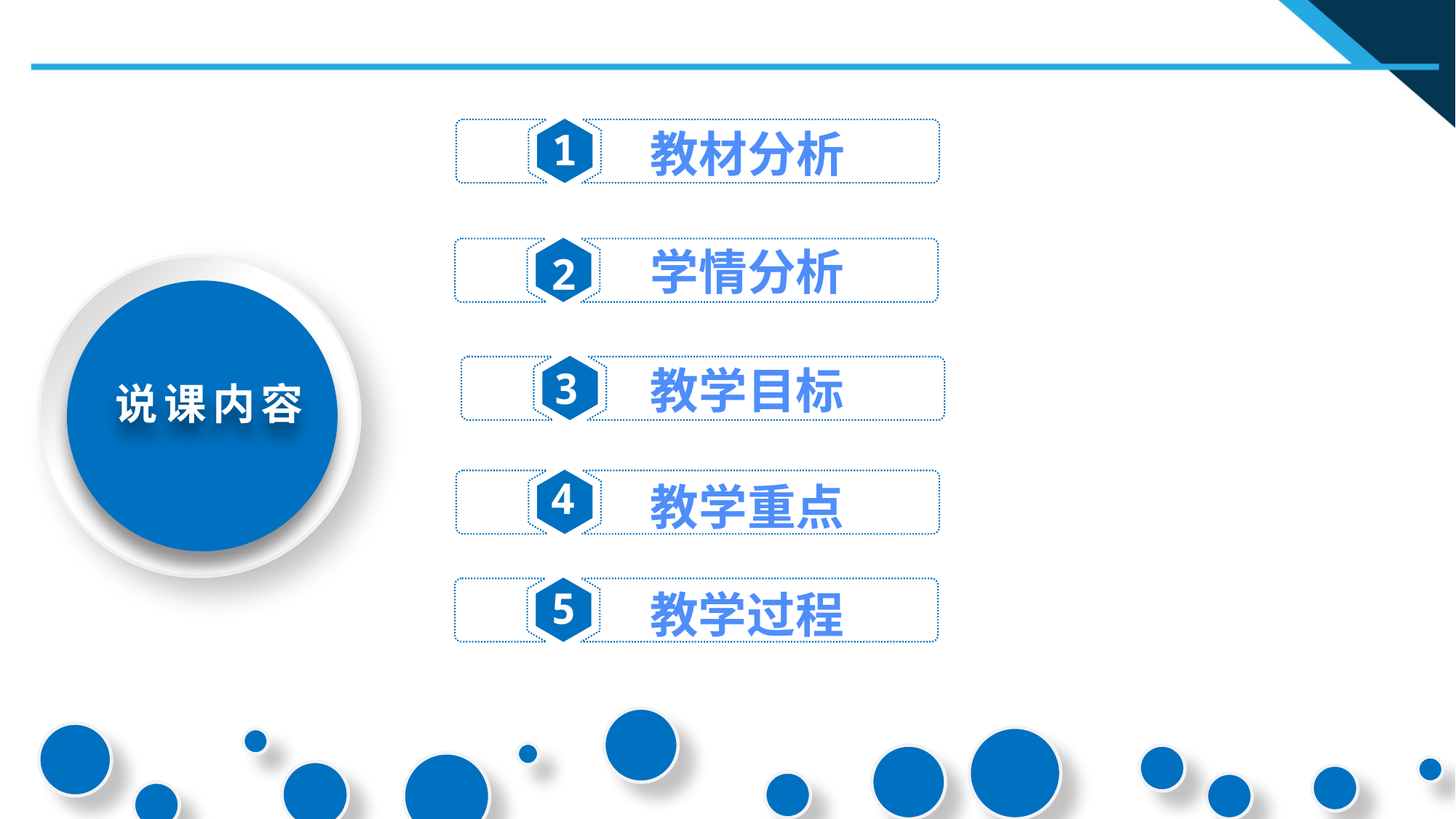

1

教材分析
学情分析

2

教学目标

3
说课内容
4

教学重点
5

教学过程